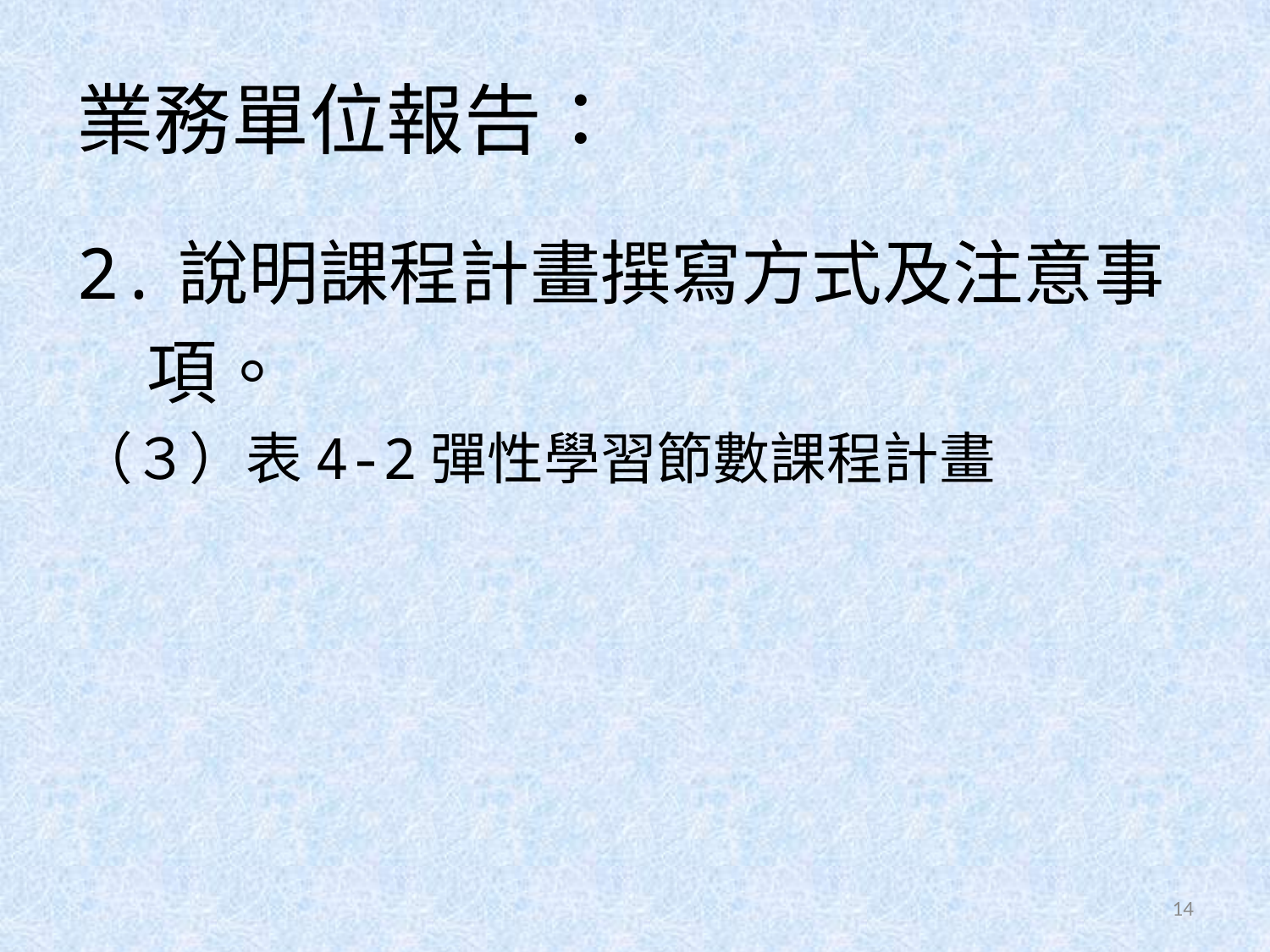

# 業務單位報告：
2.說明課程計畫撰寫方式及注意事
　項。
（３）表4-2彈性學習節數課程計畫

14